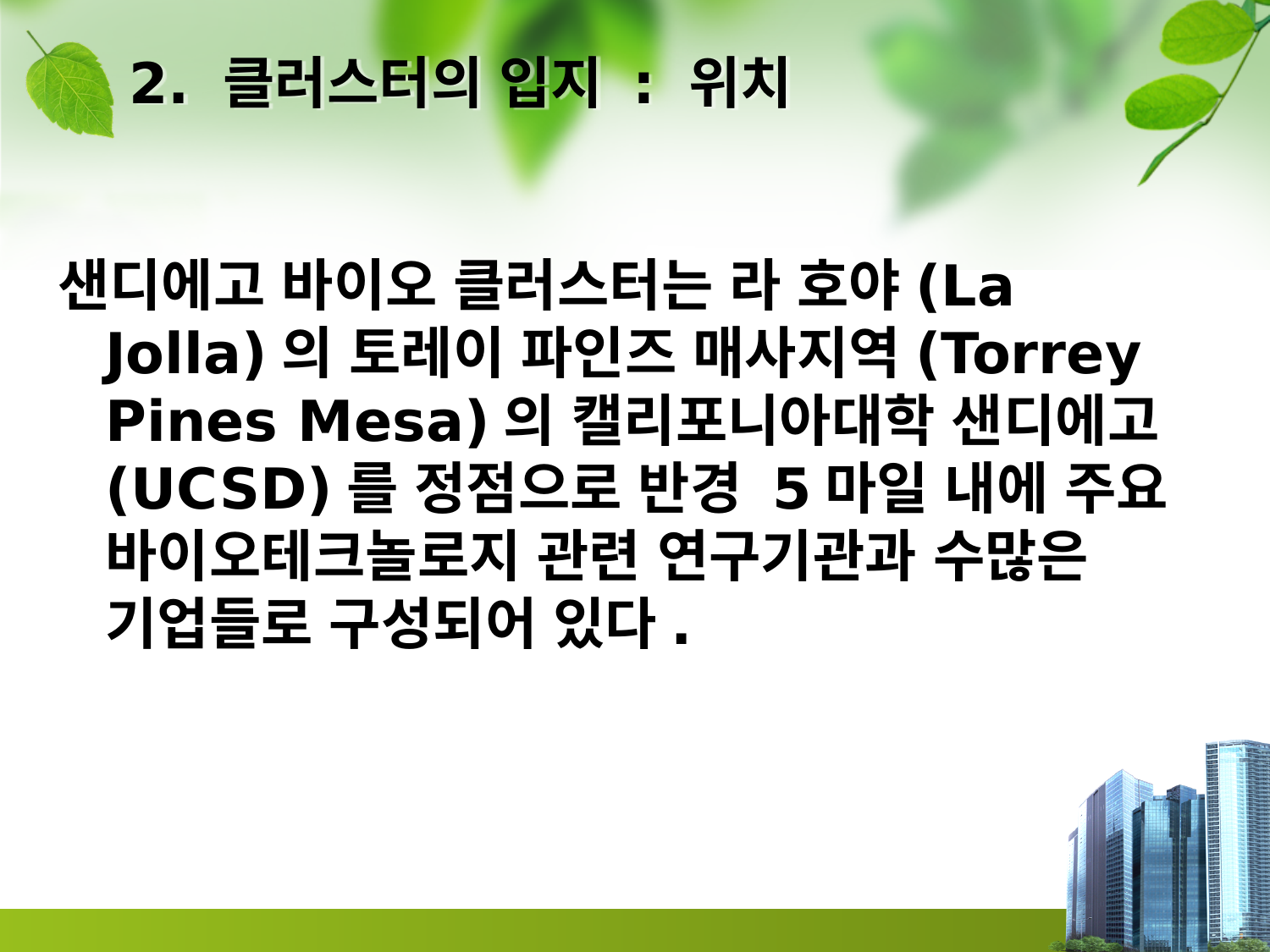

# 2. 클러스터의 입지 : 위치
샌디에고 바이오 클러스터는 라 호야(La Jolla)의 토레이 파인즈 매사지역(Torrey Pines Mesa)의 캘리포니아대학 샌디에고(UCSD)를 정점으로 반경 5마일 내에 주요 바이오테크놀로지 관련 연구기관과 수많은 기업들로 구성되어 있다.